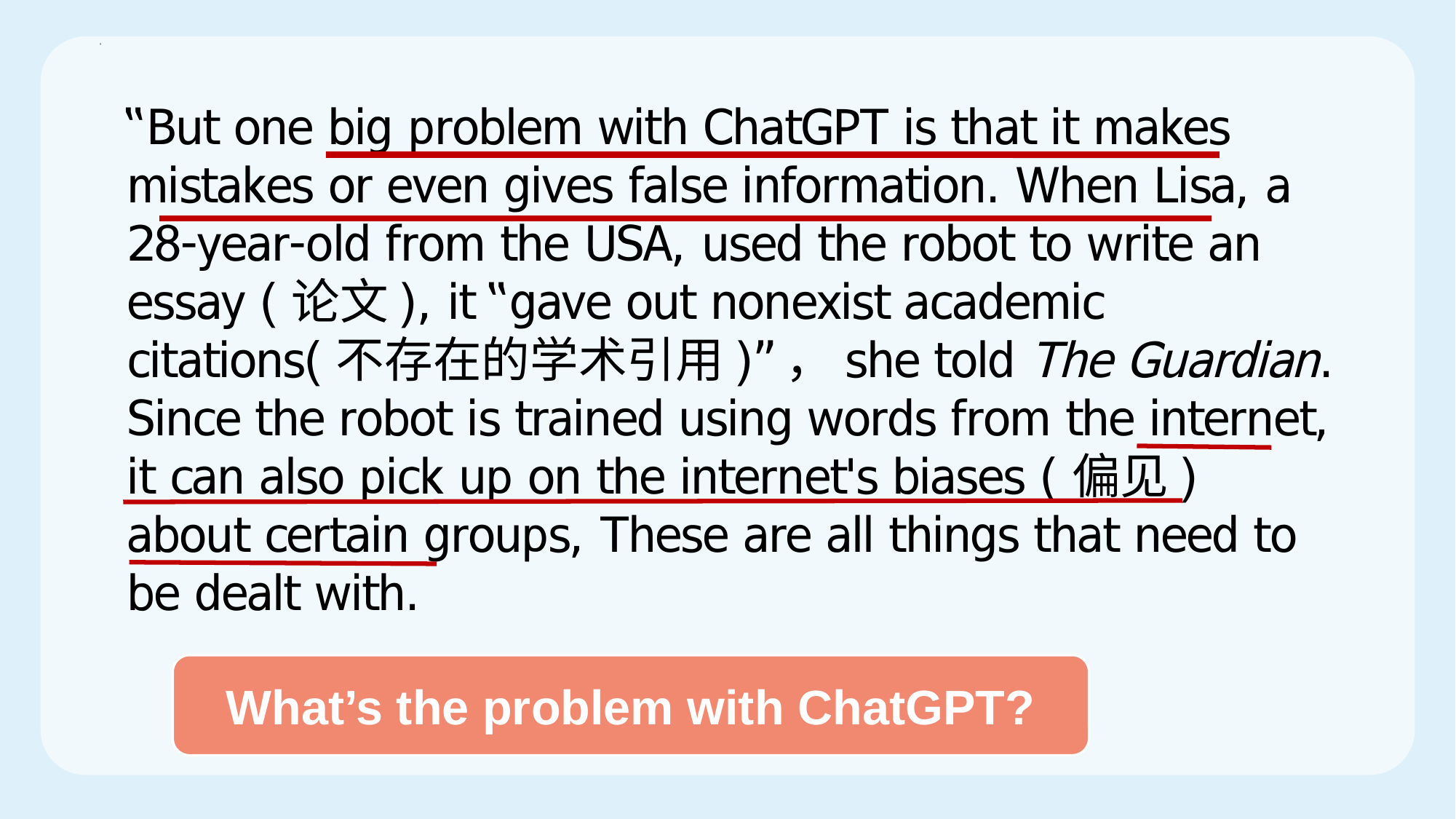

“But one big problem with ChatGPT is that it makes mistakes or even gives false information. When Lisa, a 28-year-old from the USA, used the robot to write an essay (论文), it “gave out nonexist academic citations(不存在的学术引用)”，she told The Guardian. Since the robot is trained using words from the internet, it can also pick up on the internet's biases (偏见) about certain groups, These are all things that need to be dealt with.

What’s the problem with ChatGPT?